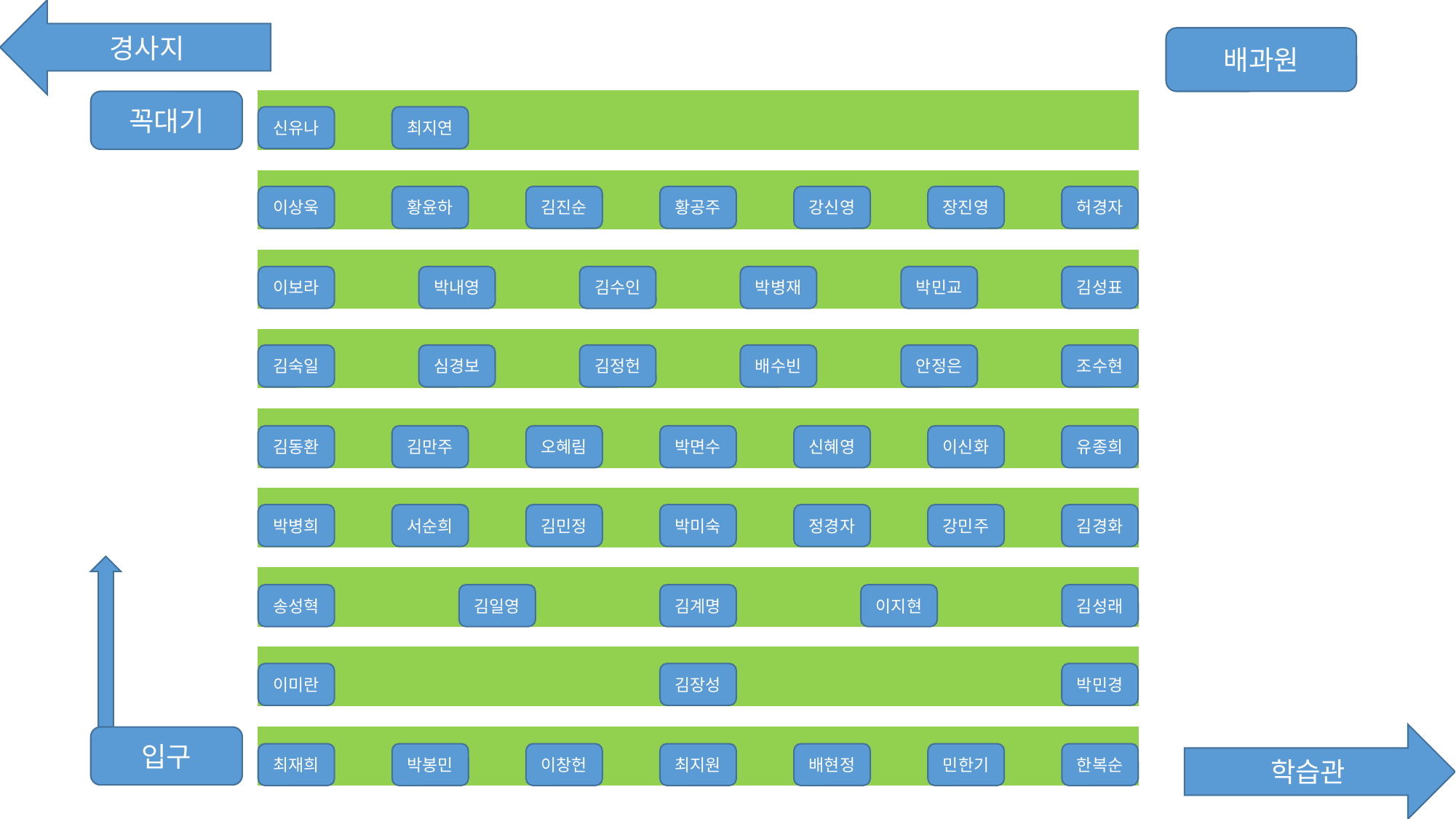

경사지
배과원
꼭대기

신유나
최지연

이상욱
황윤하
김진순
황공주
강신영
장진영
허경자

이보라
박내영
김수인
박병재
박민교
김성표

김숙일
심경보
김정헌
배수빈
안정은
조수현

김동환
김만주
오혜림
박면수
신혜영
이신화
유종희

박병희
서순희
김민정
박미숙
정경자
강민주
김경화

송성혁
김일영
김계명
이지현
김성래

이미란
김장성
박민경
학습관
입구

최재희
박봉민
이창헌
최지원
배현정
민한기
한복순